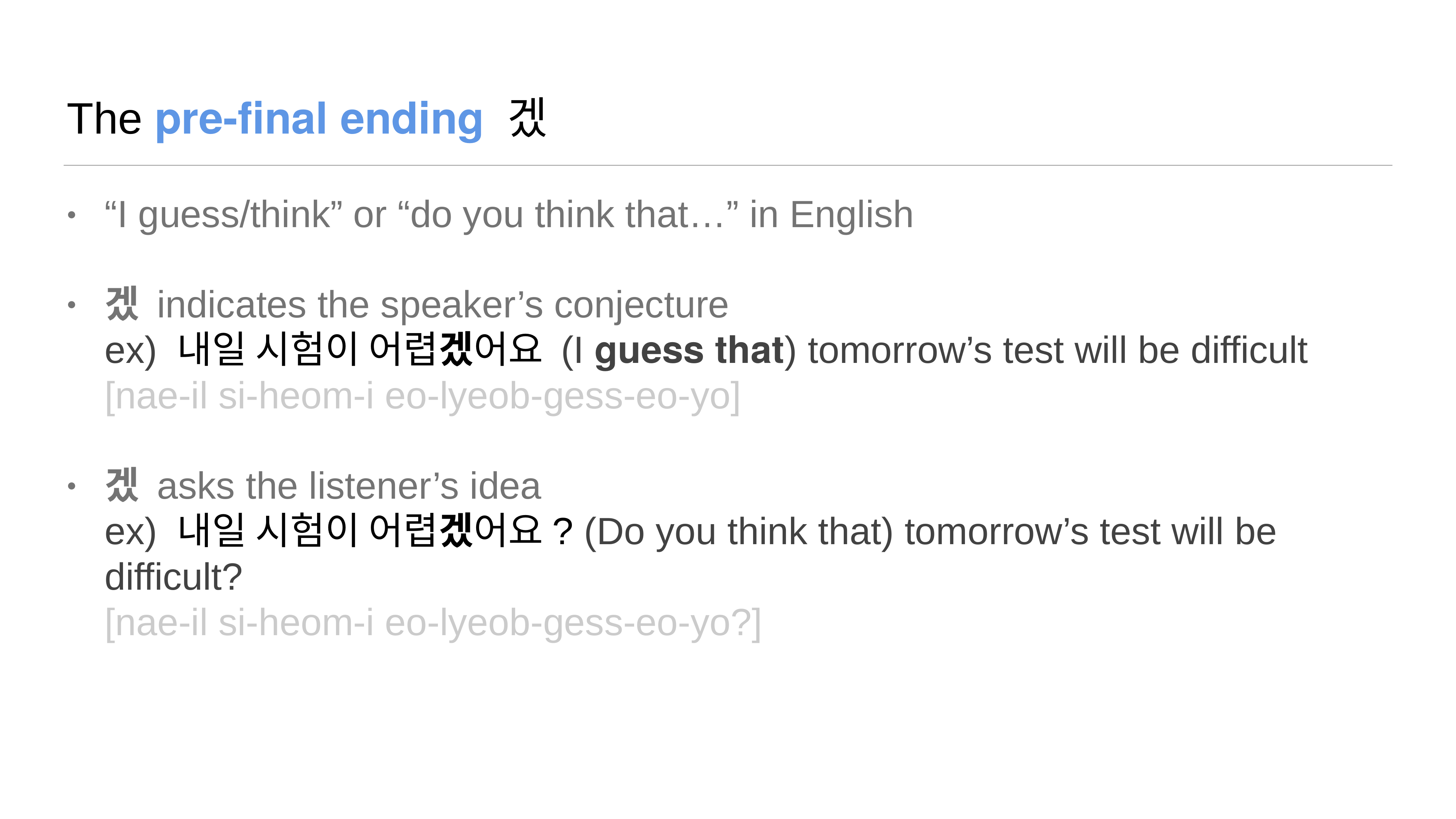

# The pre-final ending 겠
“I guess/think” or “do you think that…” in English
겠 indicates the speaker’s conjecture
ex) 내일 시험이 어렵겠어요 (I guess that) tomorrow’s test will be difficult
[nae-il si-heom-i eo-lyeob-gess-eo-yo]
겠 asks the listener’s idea
ex) 내일 시험이 어렵겠어요? (Do you think that) tomorrow’s test will be difficult?
[nae-il si-heom-i eo-lyeob-gess-eo-yo?]